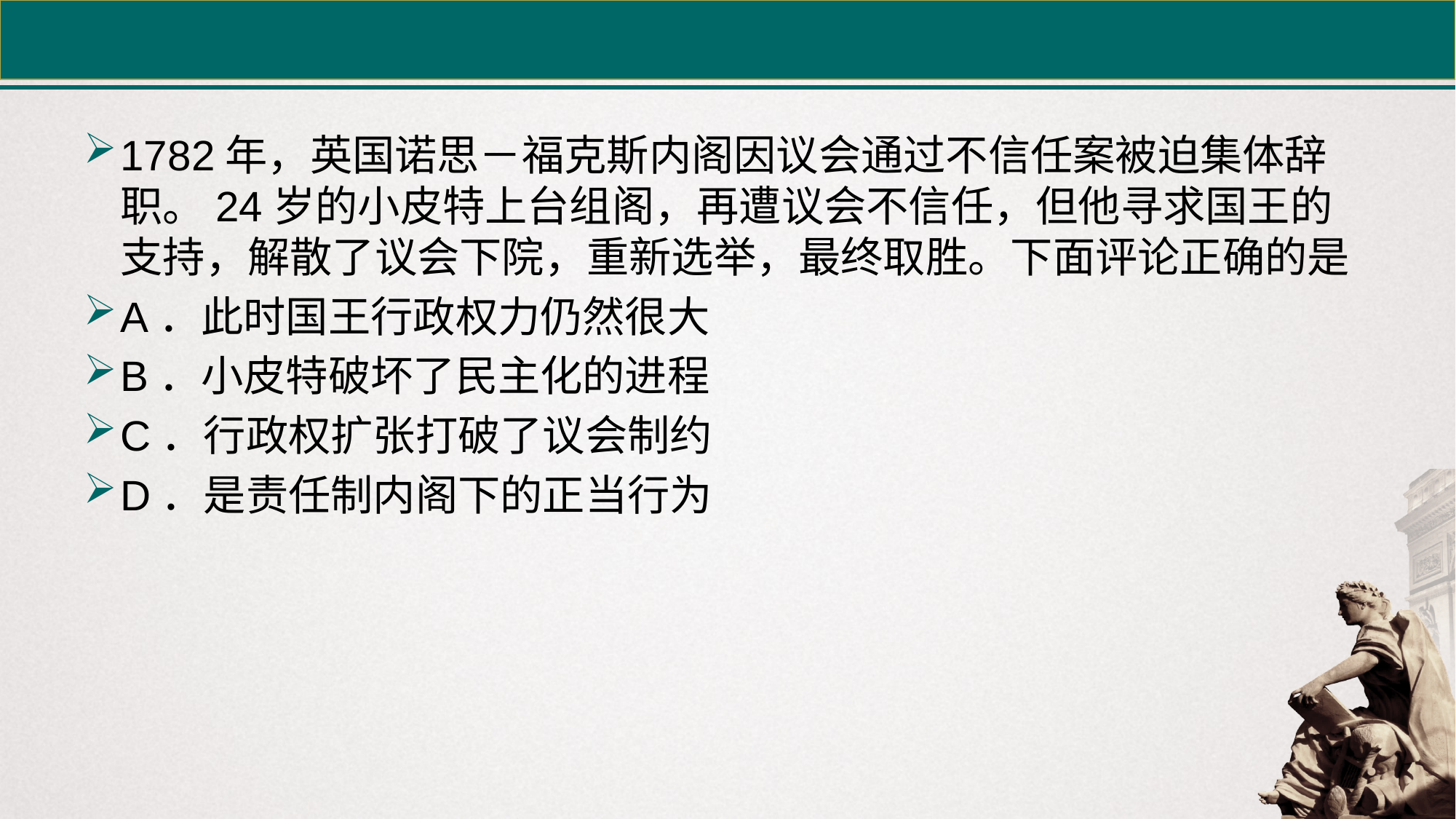

#
1782年，英国诺思－福克斯内阁因议会通过不信任案被迫集体辞职。24岁的小皮特上台组阁，再遭议会不信任，但他寻求国王的支持，解散了议会下院，重新选举，最终取胜。下面评论正确的是
A．此时国王行政权力仍然很大
B．小皮特破坏了民主化的进程
C．行政权扩张打破了议会制约
D．是责任制内阁下的正当行为